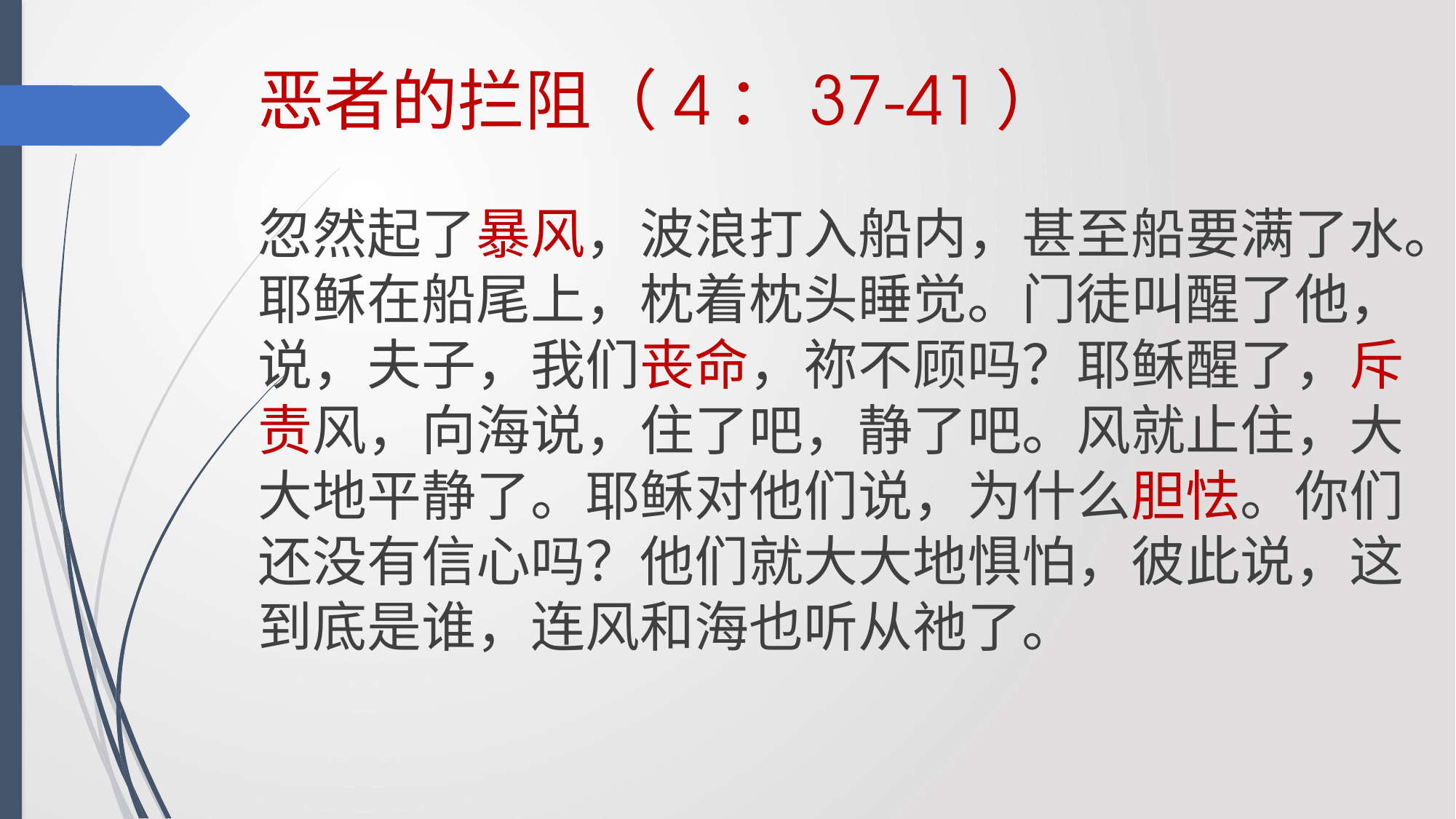

# 恶者的拦阻（4：37-41）
忽然起了暴风，波浪打入船内，甚至船要满了水。耶稣在船尾上，枕着枕头睡觉。门徒叫醒了他，说，夫子，我们丧命，祢不顾吗？耶稣醒了，斥责风，向海说，住了吧，静了吧。风就止住，大大地平静了。耶稣对他们说，为什么胆怯。你们还没有信心吗？他们就大大地惧怕，彼此说，这到底是谁，连风和海也听从祂了。